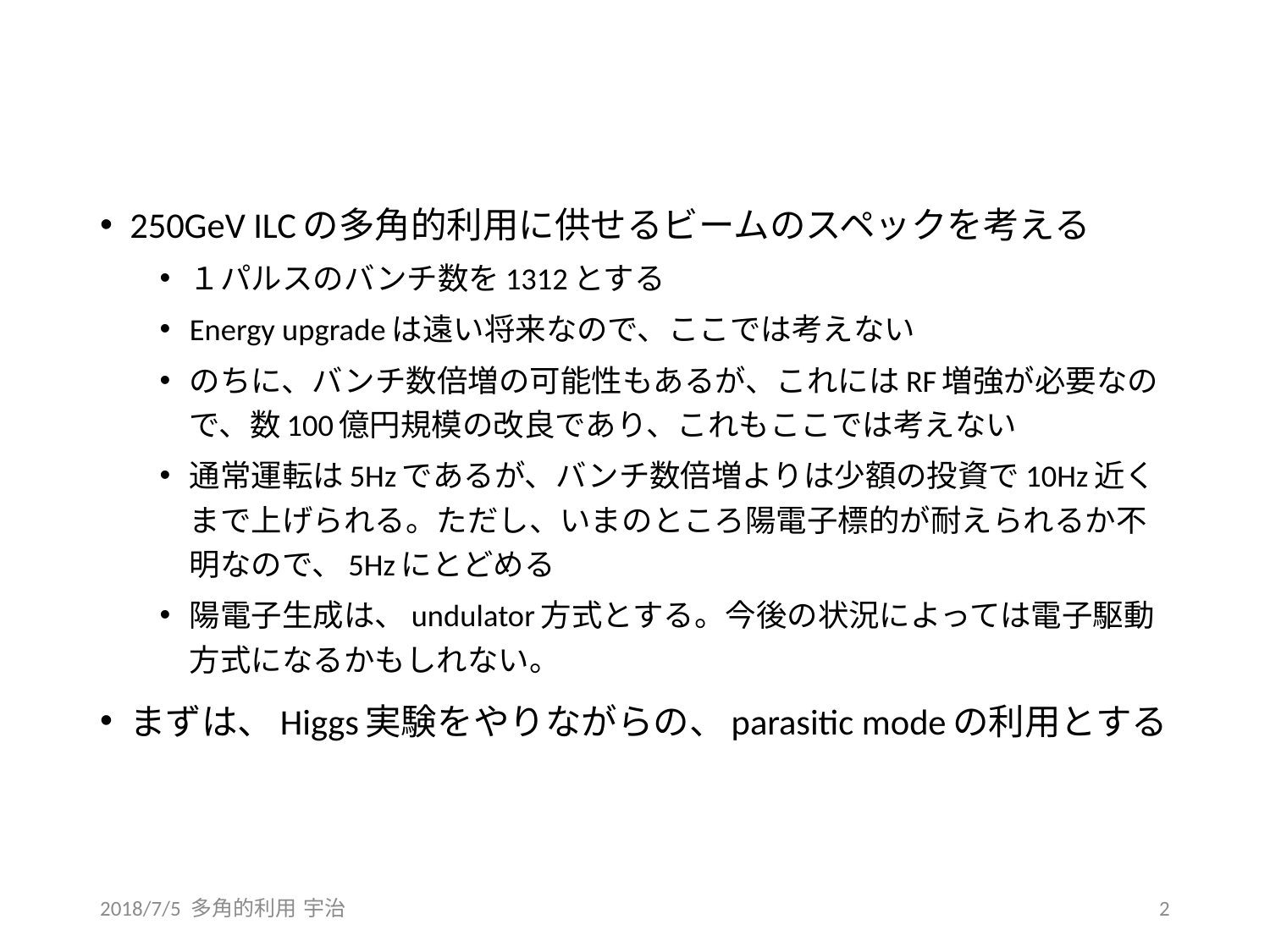

#
250GeV ILCの多角的利用に供せるビームのスペックを考える
１パルスのバンチ数を1312とする
Energy upgradeは遠い将来なので、ここでは考えない
のちに、バンチ数倍増の可能性もあるが、これにはRF増強が必要なので、数100億円規模の改良であり、これもここでは考えない
通常運転は5Hzであるが、バンチ数倍増よりは少額の投資で10Hz近くまで上げられる。ただし、いまのところ陽電子標的が耐えられるか不明なので、5Hzにとどめる
陽電子生成は、undulator方式とする。今後の状況によっては電子駆動方式になるかもしれない。
まずは、Higgs実験をやりながらの、parasitic modeの利用とする
2018/7/5 多角的利用 宇治
2